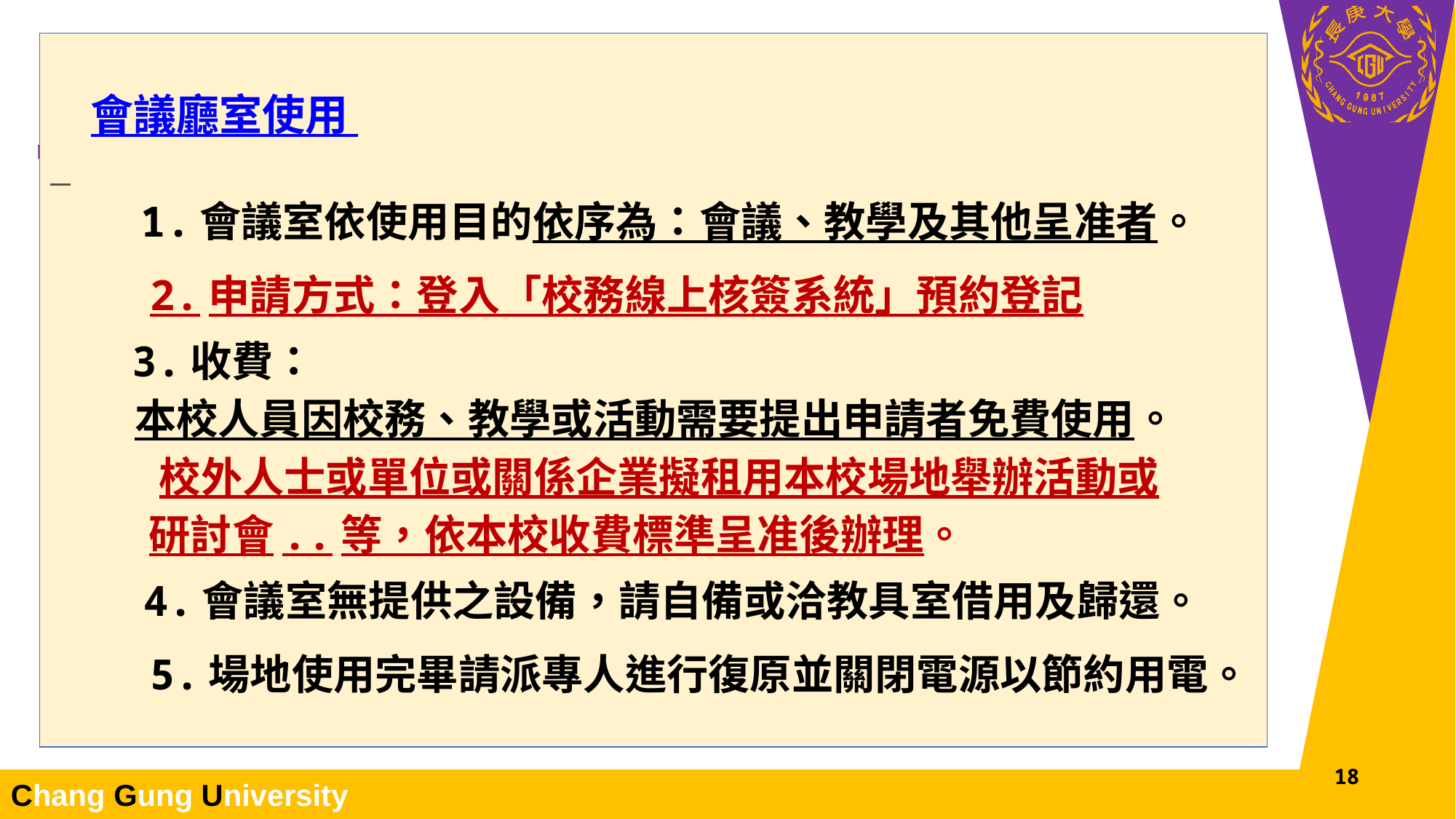

會議廳室使用

    1.會議室依使用目的依序為：會議、教學及其他呈准者。
    2.申請方式：登入「校務線上核簽系統」預約登記
	    3.收費：
        本校人員因校務、教學或活動需要提出申請者免費使用。
	      校外人士或單位或關係企業擬租用本校場地舉辦活動或
　      研討會..等，依本校收費標準呈准後辦理。
	  4.會議室無提供之設備，請自備或洽教具室借用及歸還。
    5.場地使用完畢請派專人進行復原並關閉電源以節約用電。
18